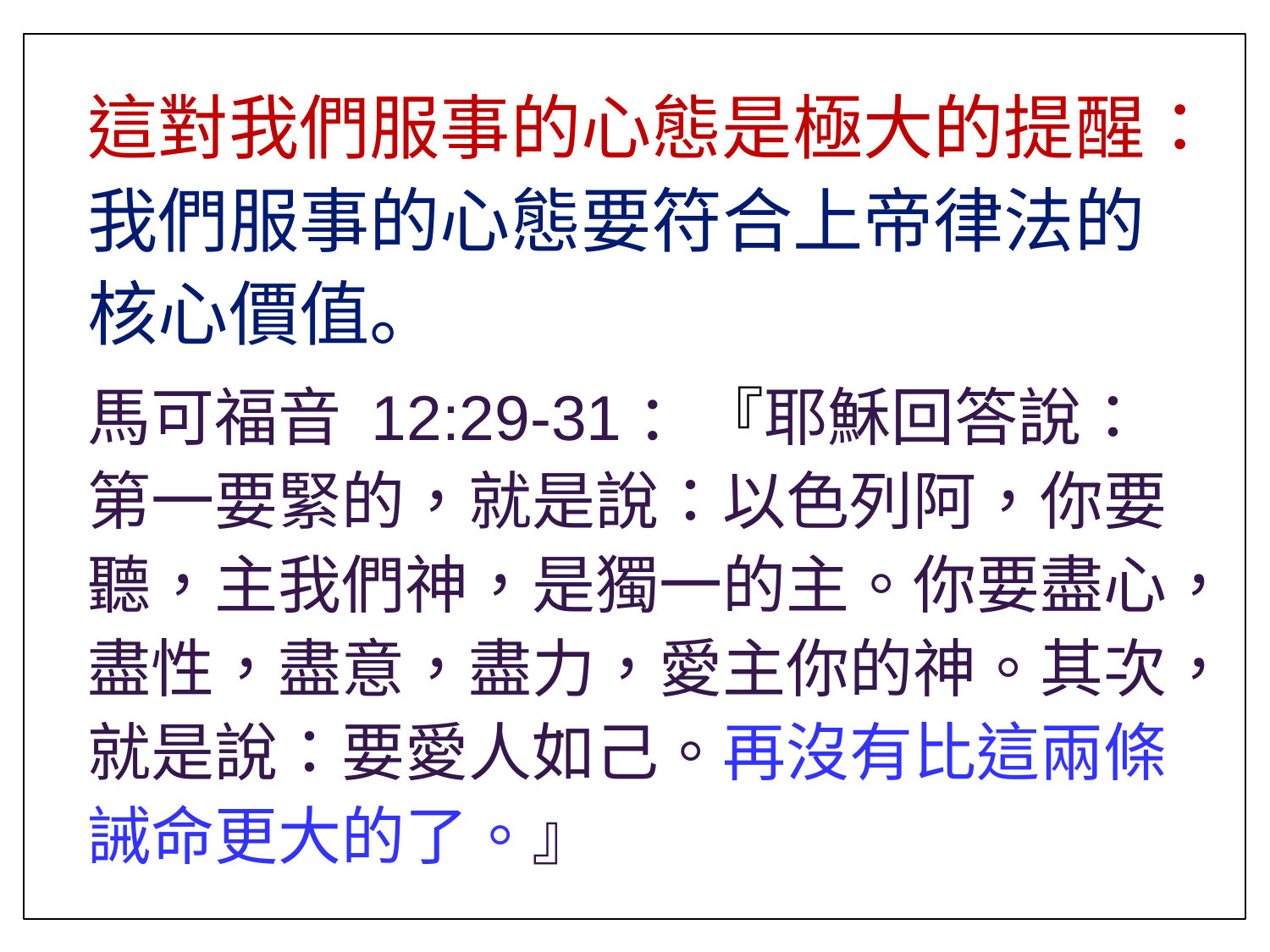

這對我們服事的心態是極大的提醒：我們服事的心態要符合上帝律法的核心價值。
馬可福音 12:29-31：『耶穌回答說：第一要緊的，就是說：以色列阿，你要聽，主我們神，是獨一的主。你要盡心，盡性，盡意，盡力，愛主你的神。其次，就是說：要愛人如己。再沒有比這兩條誡命更大的了。』